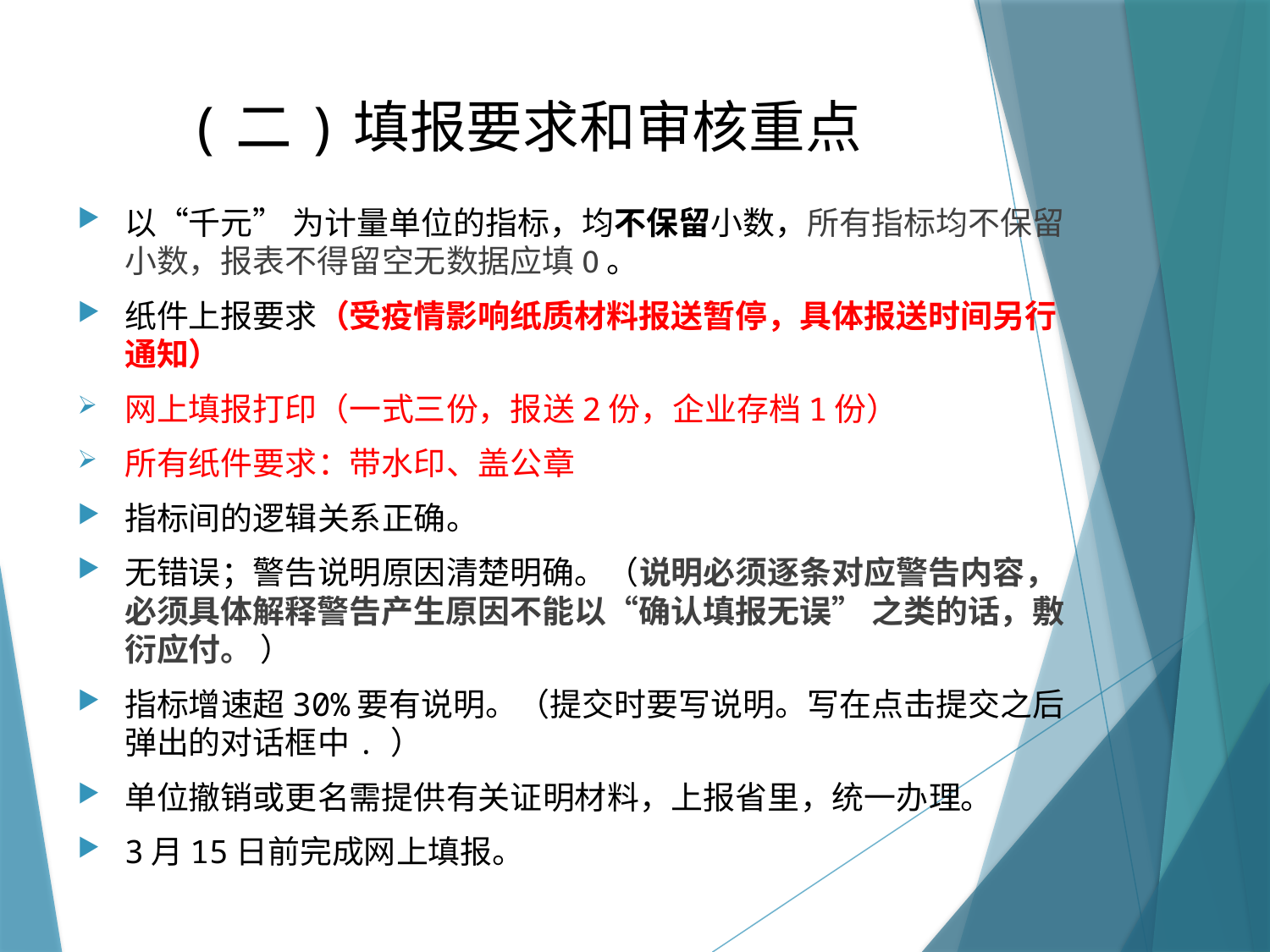

# (二)填报要求和审核重点
以“千元” 为计量单位的指标，均不保留小数，所有指标均不保留小数，报表不得留空无数据应填0。
纸件上报要求（受疫情影响纸质材料报送暂停，具体报送时间另行通知）
网上填报打印（一式三份，报送2份，企业存档1份）
所有纸件要求：带水印、盖公章
指标间的逻辑关系正确。
无错误；警告说明原因清楚明确。（说明必须逐条对应警告内容，必须具体解释警告产生原因不能以“确认填报无误” 之类的话，敷衍应付。 ）
指标增速超30%要有说明。（提交时要写说明。写在点击提交之后弹出的对话框中. ）
单位撤销或更名需提供有关证明材料，上报省里，统一办理。
3月15日前完成网上填报。